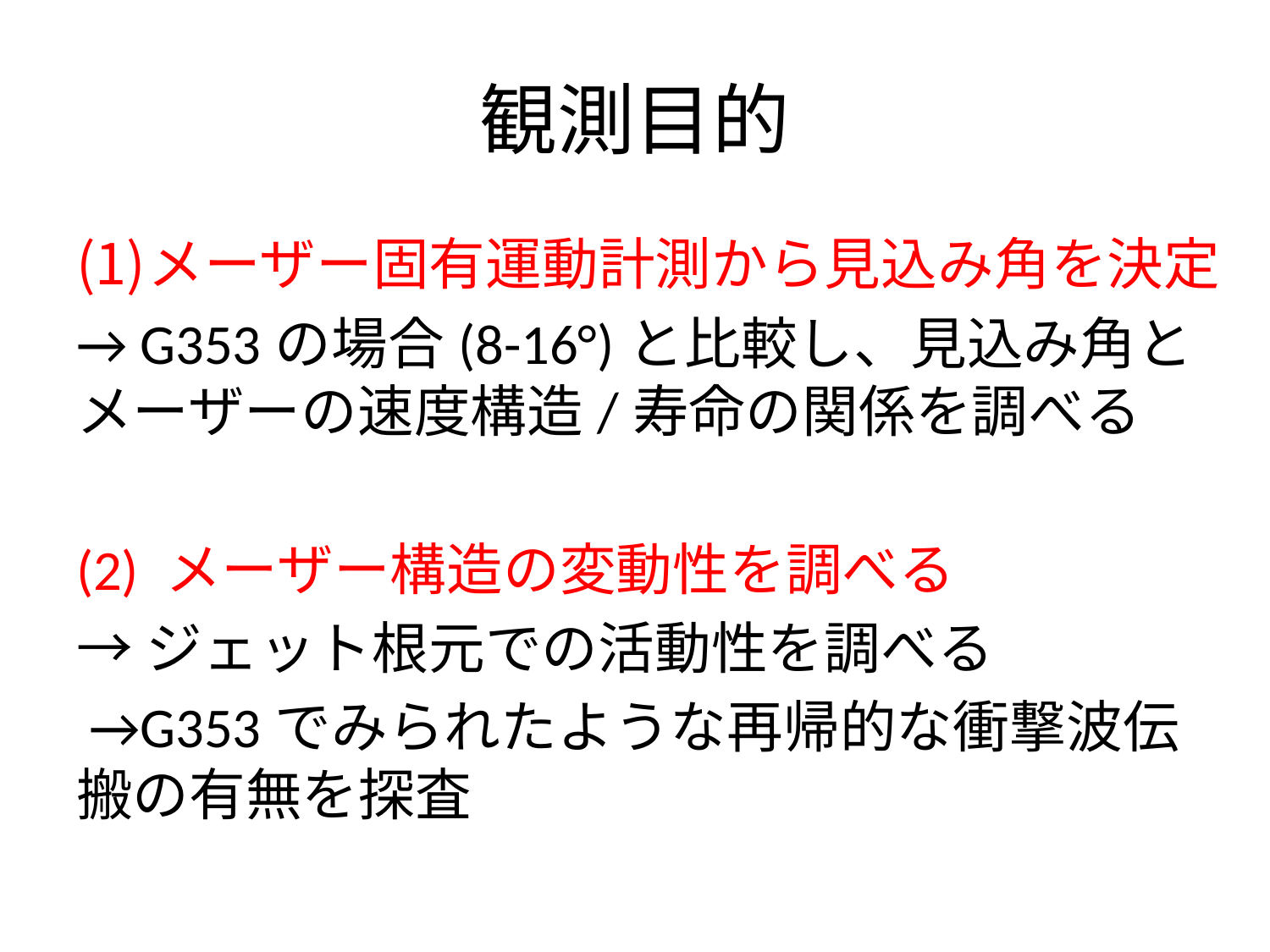

# 観測目的
メーザー固有運動計測から見込み角を決定
→ G353の場合(8-16°)と比較し、見込み角とメーザーの速度構造/寿命の関係を調べる

(2) メーザー構造の変動性を調べる
→ジェット根元での活動性を調べる
 →G353でみられたような再帰的な衝撃波伝搬の有無を探査